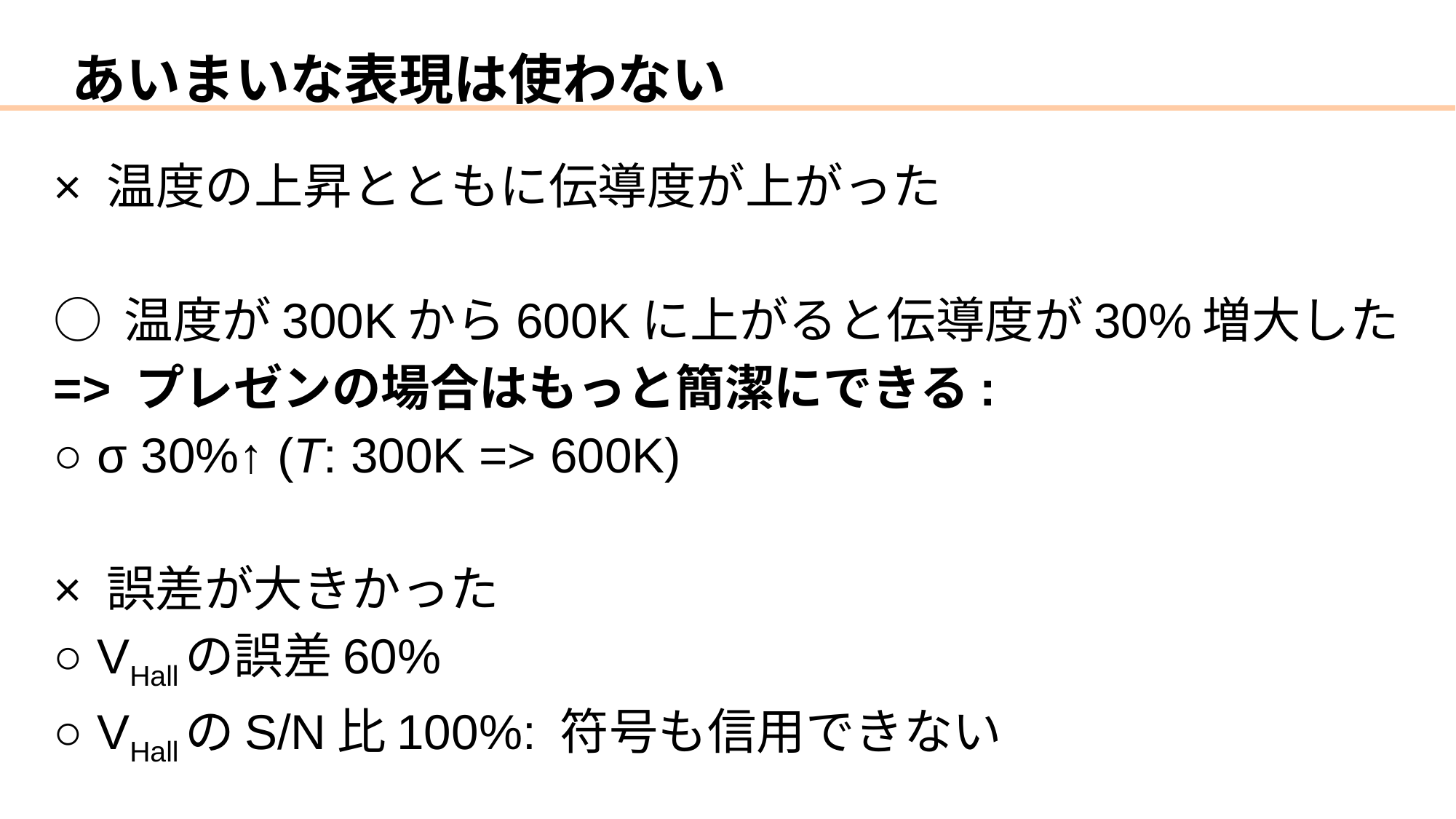

# あいまいな表現は使わない
× 温度の上昇とともに伝導度が上がった

○ 温度が300Kから600Kに上がると伝導度が30%増大した
=> プレゼンの場合はもっと簡潔にできる:
○ σ 30%↑ (T: 300K => 600K)

× 誤差が大きかった
○ VHallの誤差60%
○ VHallのS/N比100%: 符号も信用できない